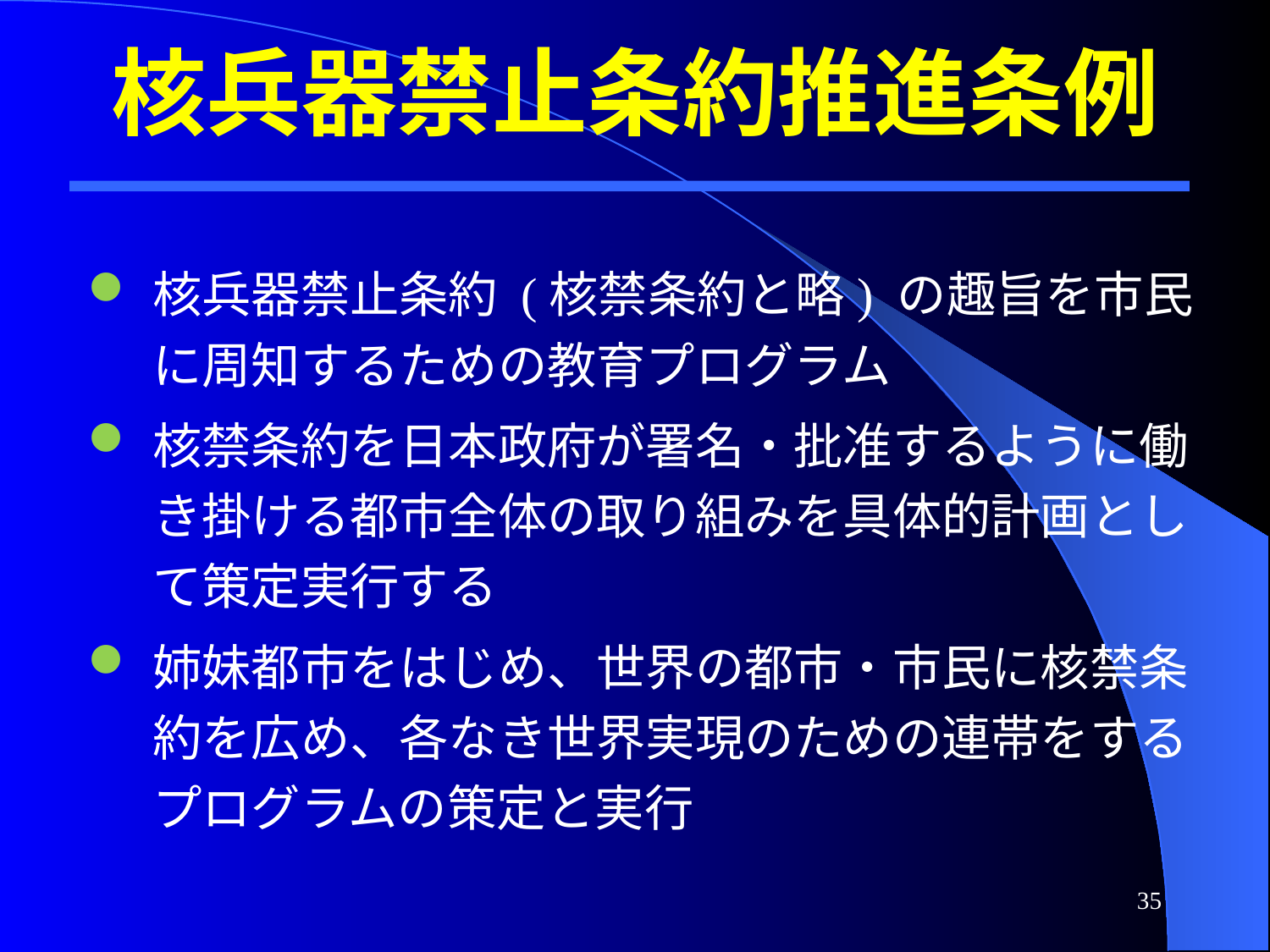

核兵器禁止条約推進条例

核兵器禁止条約 (核禁条約と略) の趣旨を市民に周知するための教育プログラム
核禁条約を日本政府が署名・批准するように働き掛ける都市全体の取り組みを具体的計画として策定実行する
姉妹都市をはじめ、世界の都市・市民に核禁条約を広め、各なき世界実現のための連帯をするプログラムの策定と実行

35